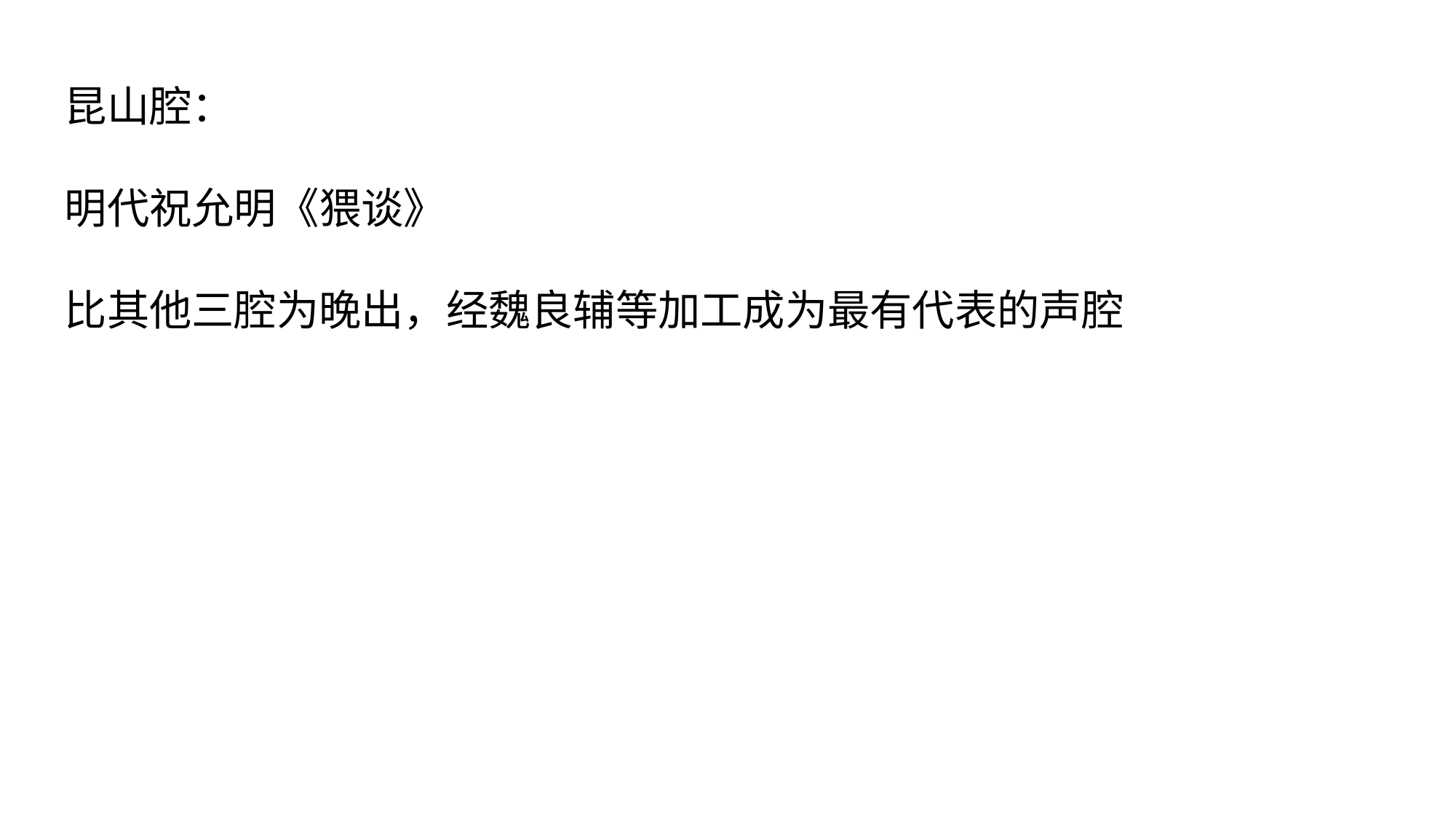

昆山腔：

明代祝允明《猥谈》

比其他三腔为晚出，经魏良辅等加工成为最有代表的声腔